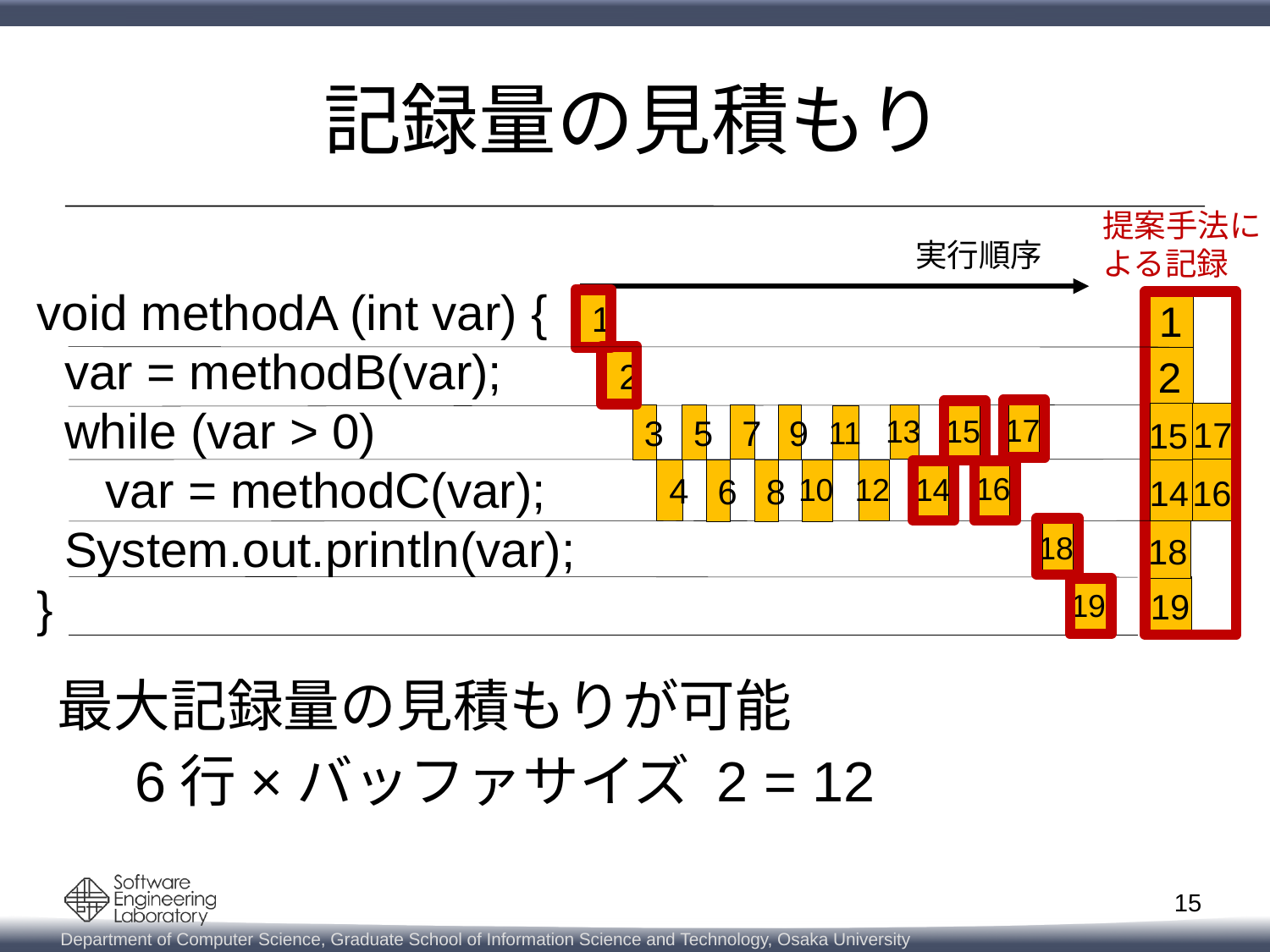

# 記録量の見積もり
提案手法による記録
実行順序
 void methodA (int var) {
   var = methodB(var);
   while (var > 0)
      var = methodC(var);
   System.out.println(var);
 }

1
1

2
2

17
3

5
7
9

15

13
11
17
15

8

4
6

16
12
14
10
16
14

18
18

19
19

最大記録量の見積もりが可能
6行×バッファサイズ 2 = 12
15